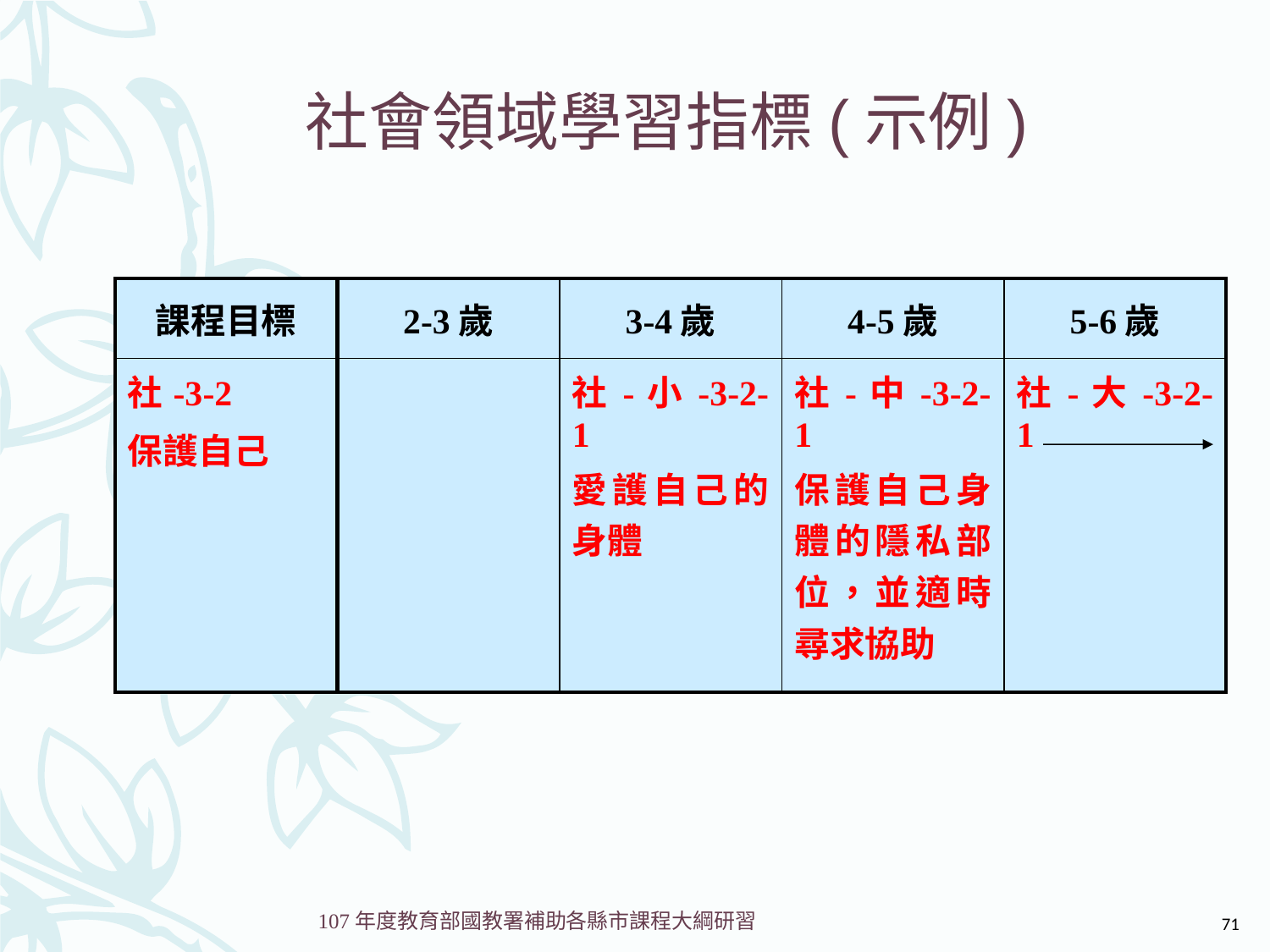

# 社會領域學習指標(示例)
| 課程目標 | 2-3歲 | 3-4歲 | 4-5歲 | 5-6歲 |
| --- | --- | --- | --- | --- |
| 社-3-2 保護自己 |  | 社-小-3-2-1 愛護自己的身體 | 社-中-3-2-1 保護自己身體的隱私部位，並適時尋求協助 | 社-大-3-2-1 |

71
107年度教育部國教署補助各縣市課程大綱研習